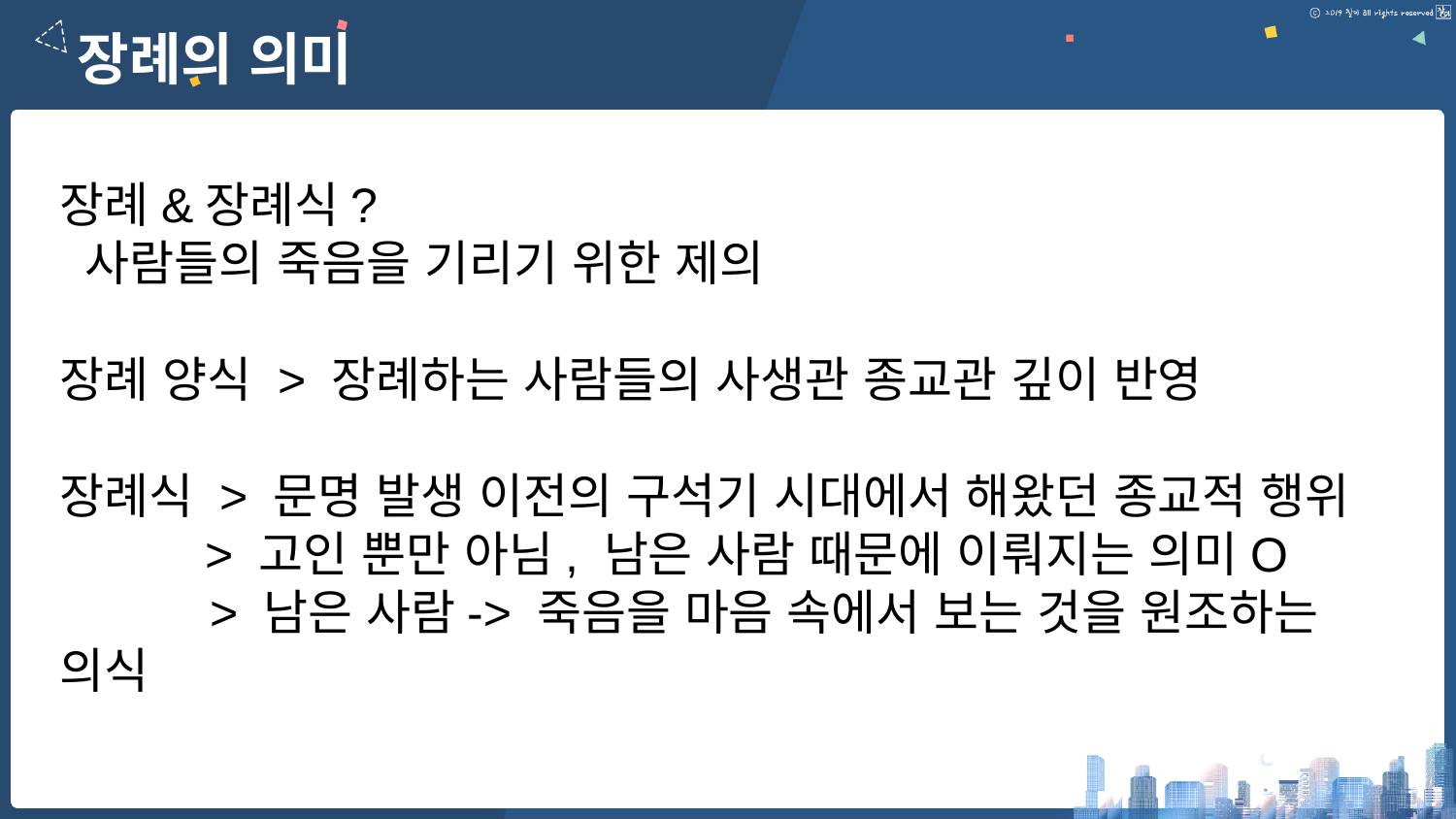

장례의 의미
장례&장례식?
 사람들의 죽음을 기리기 위한 제의

장례 양식 > 장례하는 사람들의 사생관 종교관 깊이 반영

장례식 > 문명 발생 이전의 구석기 시대에서 해왔던 종교적 행위
           > 고인 뿐만 아님, 남은 사람 때문에 이뤄지는 의미O
           > 남은 사람-> 죽음을 마음 속에서 보는 것을 원조하는 의식